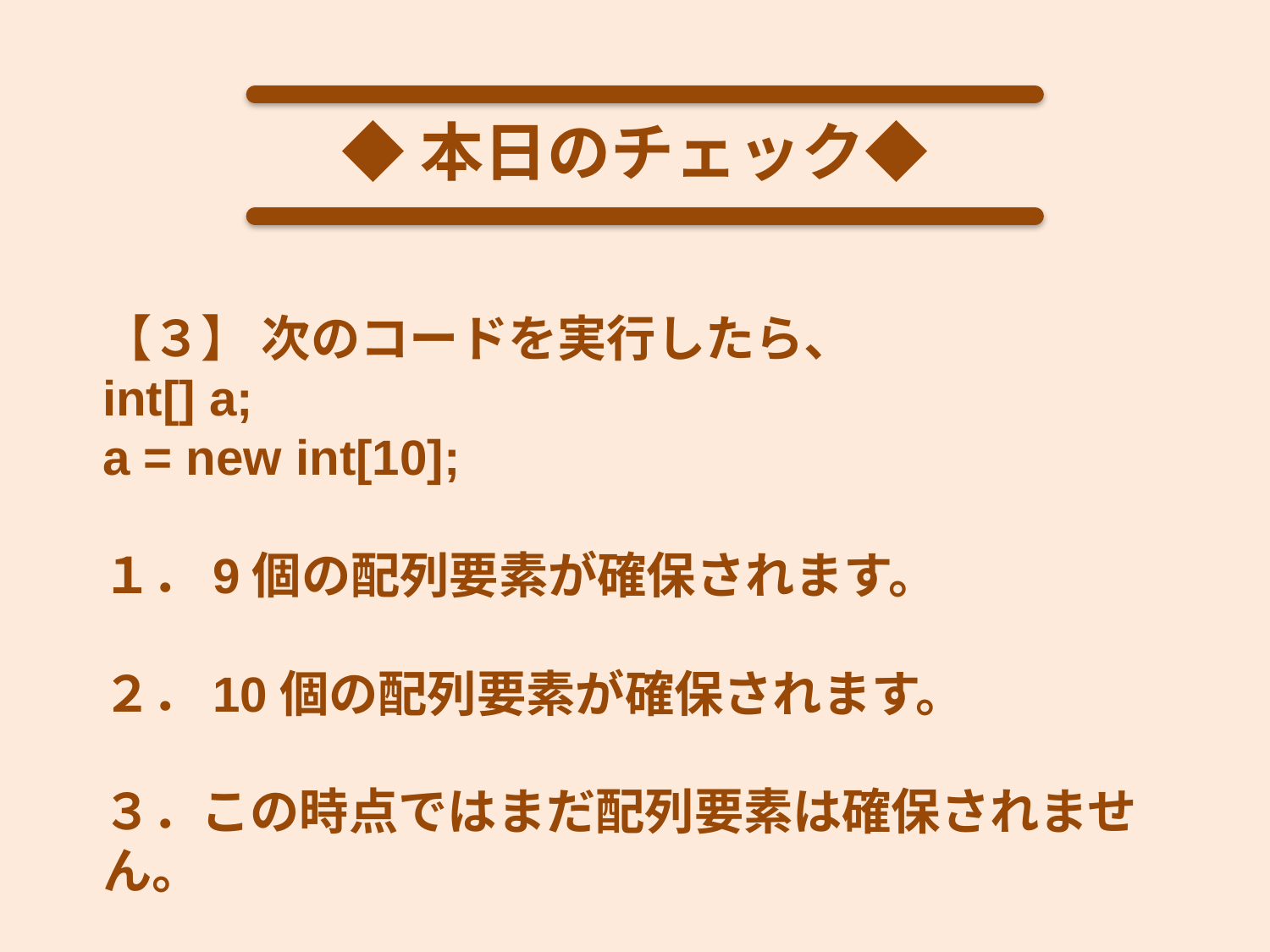

◆本日のチェック◆

【３】 次のコードを実行したら、
int[] a;
a = new int[10];

１．9個の配列要素が確保されます。

２．10個の配列要素が確保されます。

３．この時点ではまだ配列要素は確保されません。